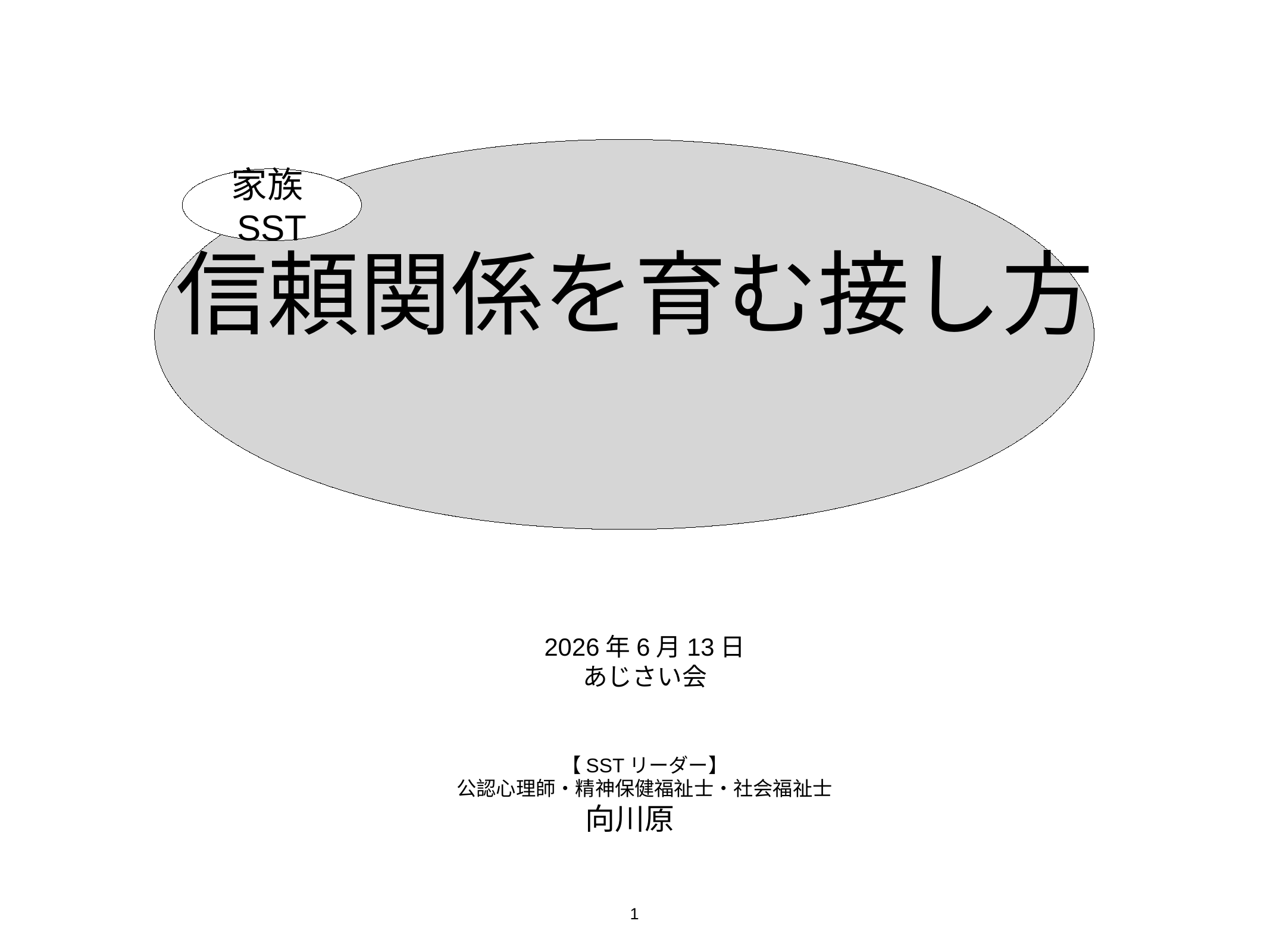

家族SST
信頼関係を育む接し方

2026年6月13日
あじさい会

【SSTリーダー】
公認心理師・精神保健福祉士・社会福祉士
向川原
1